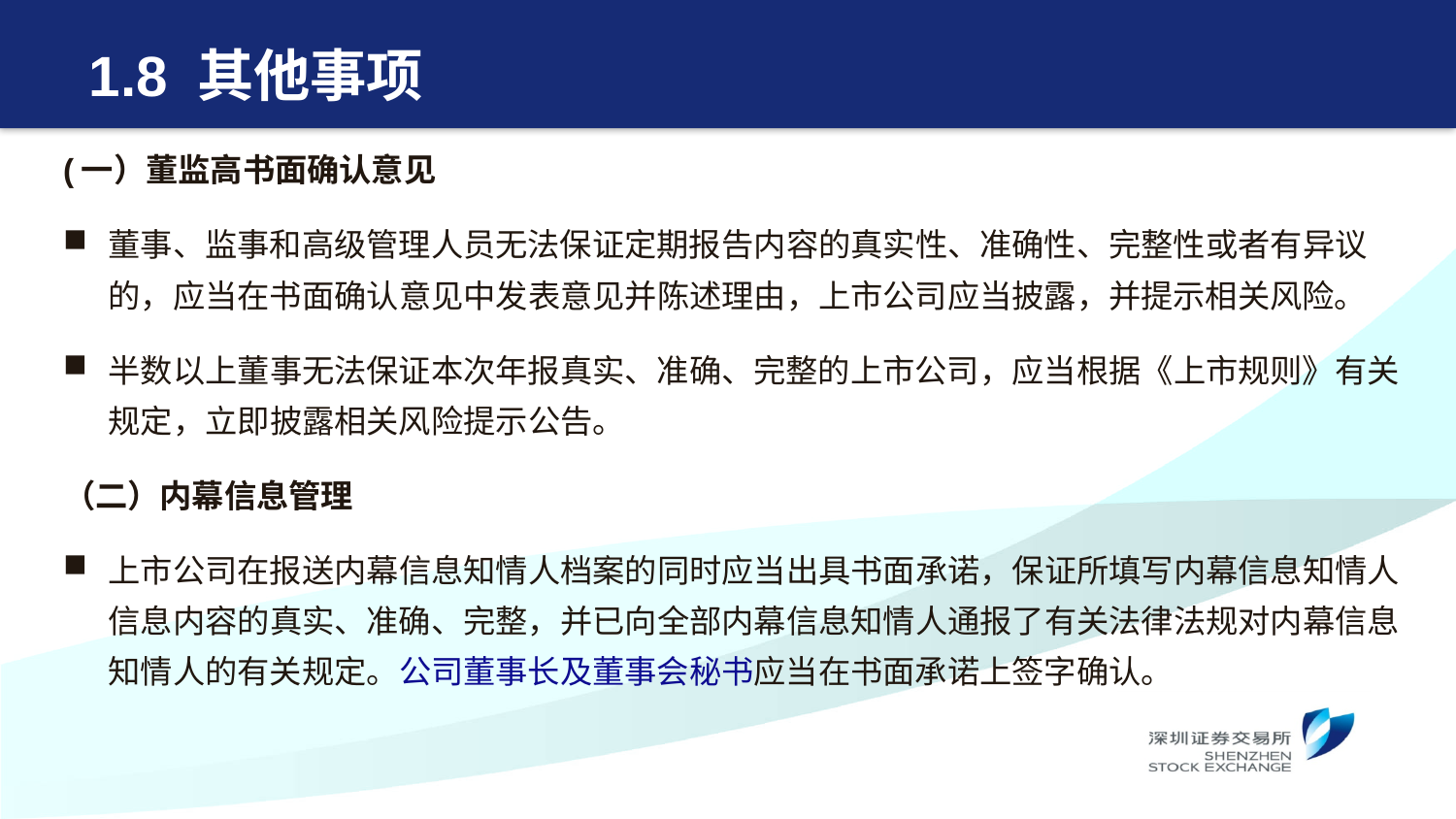

# 1.8 其他事项
(一）董监高书面确认意见
董事、监事和高级管理人员无法保证定期报告内容的真实性、准确性、完整性或者有异议的，应当在书面确认意见中发表意见并陈述理由，上市公司应当披露，并提示相关风险。
半数以上董事无法保证本次年报真实、准确、完整的上市公司，应当根据《上市规则》有关规定，立即披露相关风险提示公告。
（二）内幕信息管理
上市公司在报送内幕信息知情人档案的同时应当出具书面承诺，保证所填写内幕信息知情人信息内容的真实、准确、完整，并已向全部内幕信息知情人通报了有关法律法规对内幕信息知情人的有关规定。公司董事长及董事会秘书应当在书面承诺上签字确认。